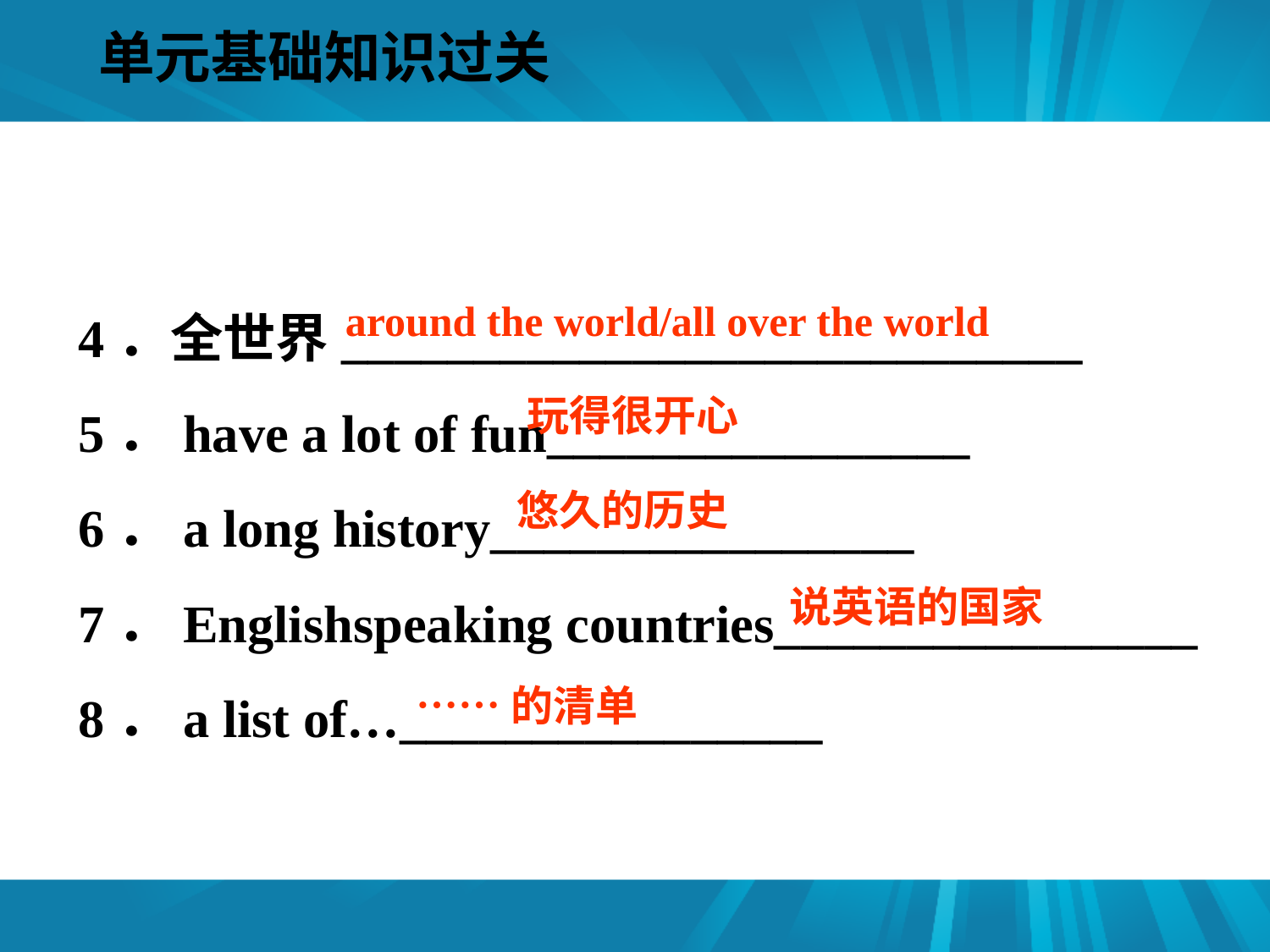

单元基础知识过关
#
4．全世界____________________________
5．have a lot of fun________________
6．a long history________________
7．English­speaking countries________________
8．a list of…________________
around the world/all over the world
玩得很开心
悠久的历史
说英语的国家
……的清单